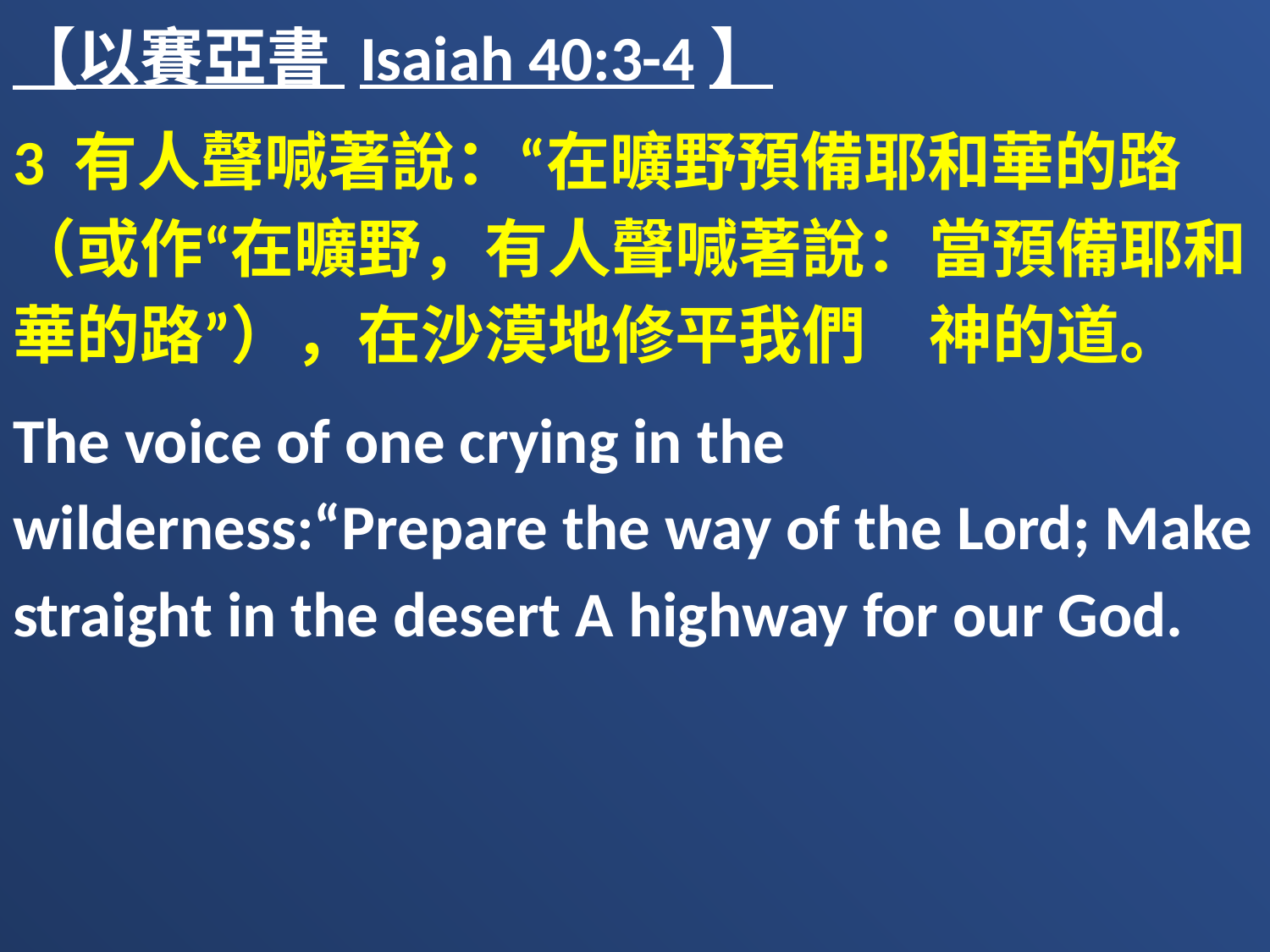

【以賽亞書 Isaiah 40:3-4】
3 有人聲喊著說：“在曠野預備耶和華的路（或作“在曠野，有人聲喊著說：當預備耶和華的路”），在沙漠地修平我們　神的道。
The voice of one crying in the wilderness:“Prepare the way of the Lord; Make straight in the desert A highway for our God.